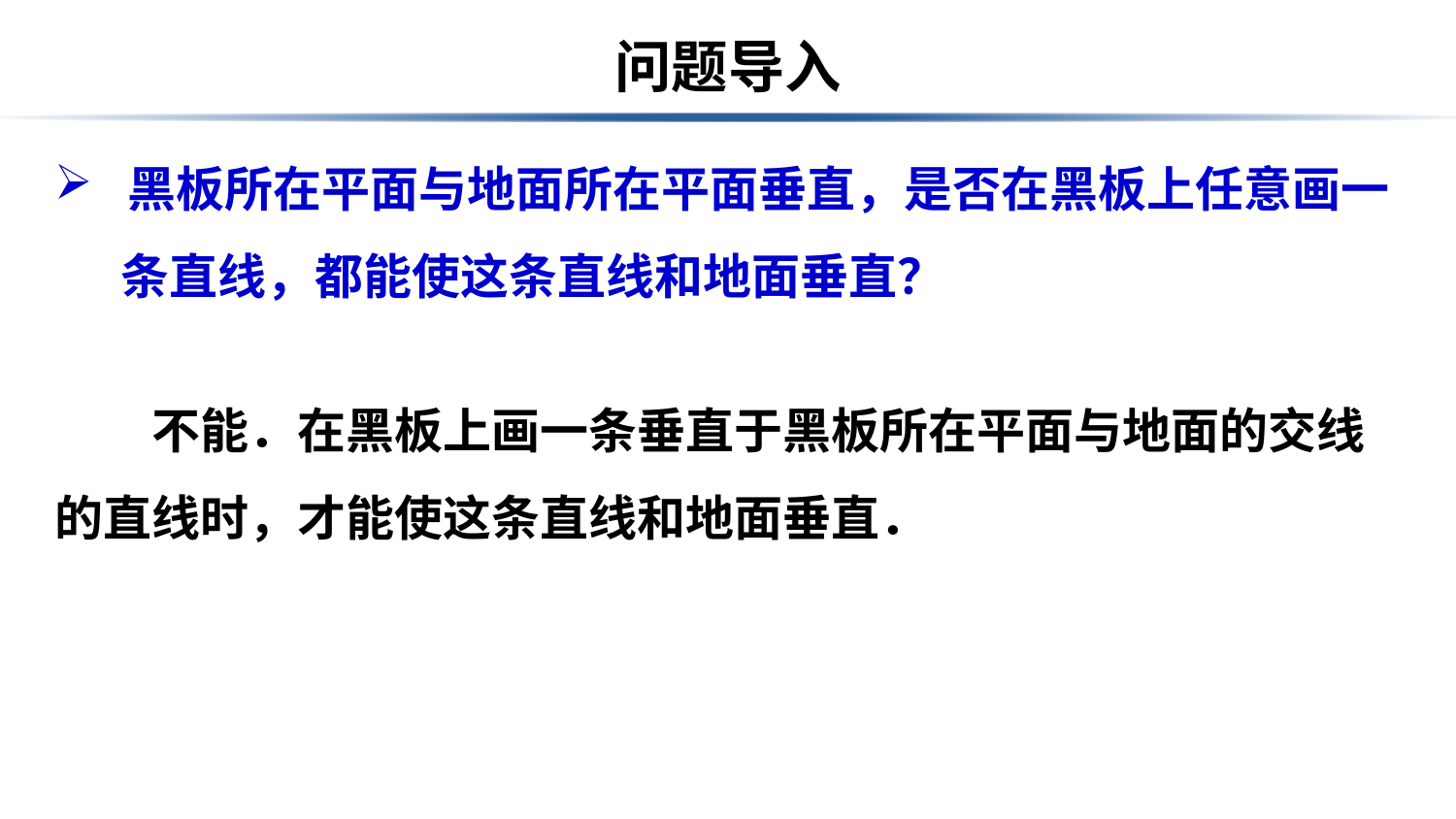

# 问题导入
黑板所在平面与地面所在平面垂直，是否在黑板上任意画一
     条直线，都能使这条直线和地面垂直？
　　不能．在黑板上画一条垂直于黑板所在平面与地面的交线的直线时，才能使这条直线和地面垂直．